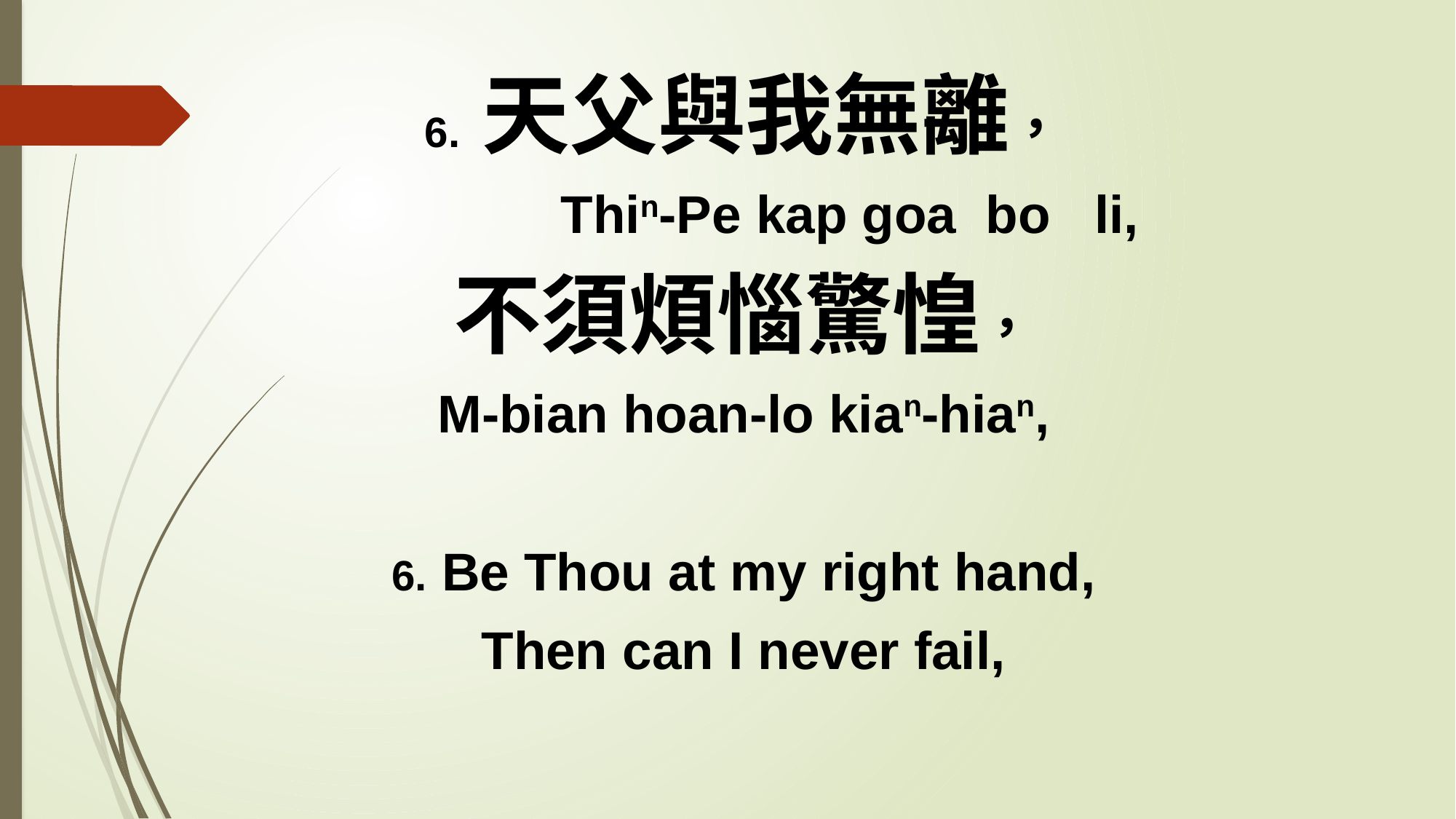

6. 天父與我無離，
                         Thin-Pe kap goa  bo   li,
不須煩惱驚惶，
M-bian hoan-lo kian-hian,

6. Be Thou at my right hand,
Then can I never fail,